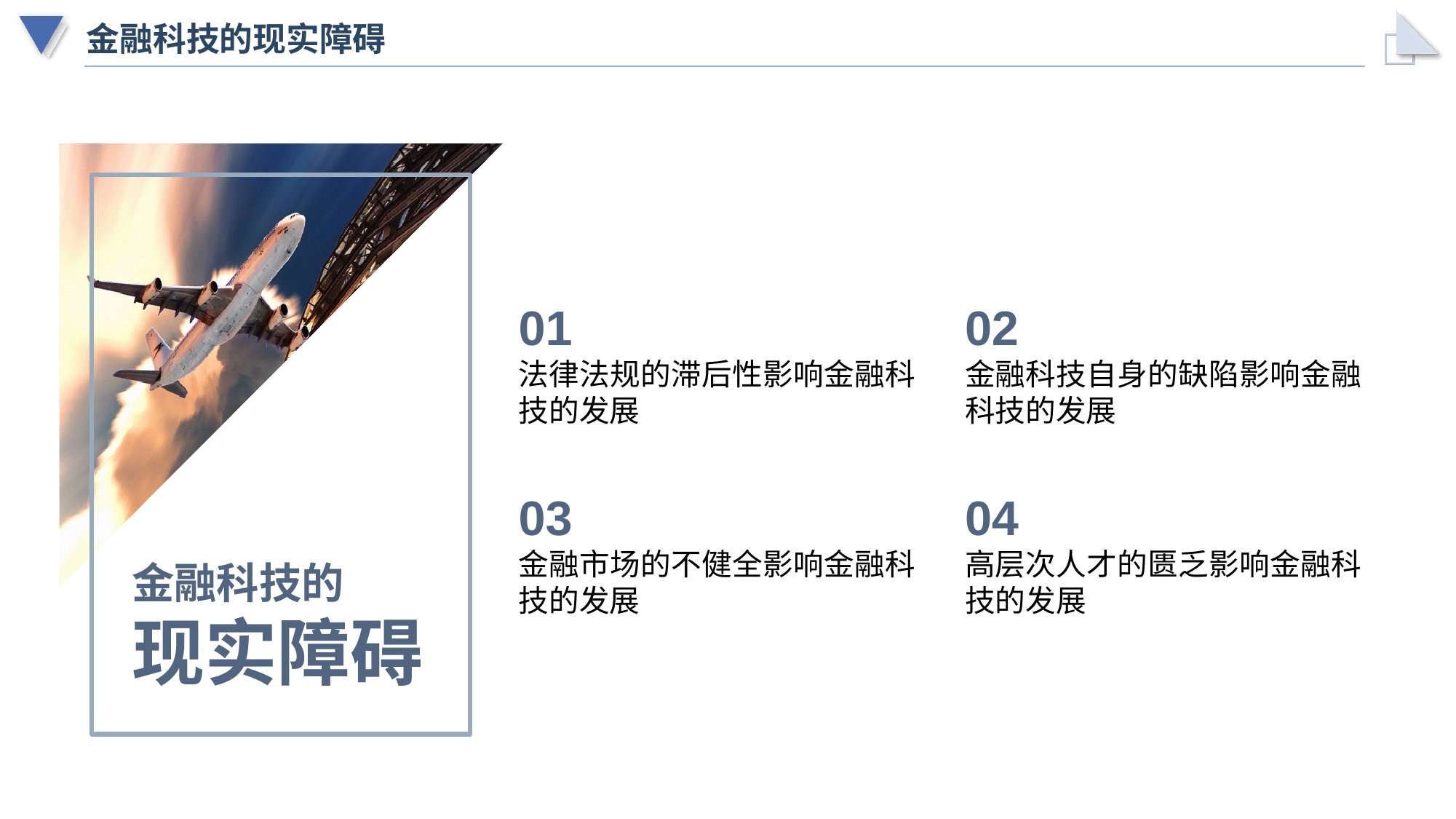

# 金融科技的现实障碍

01
法律法规的滞后性影响金融科技的发展
02
金融科技自身的缺陷影响金融科技的发展
03
金融市场的不健全影响金融科技的发展
04
高层次人才的匮乏影响金融科技的发展
金融科技的
现实障碍